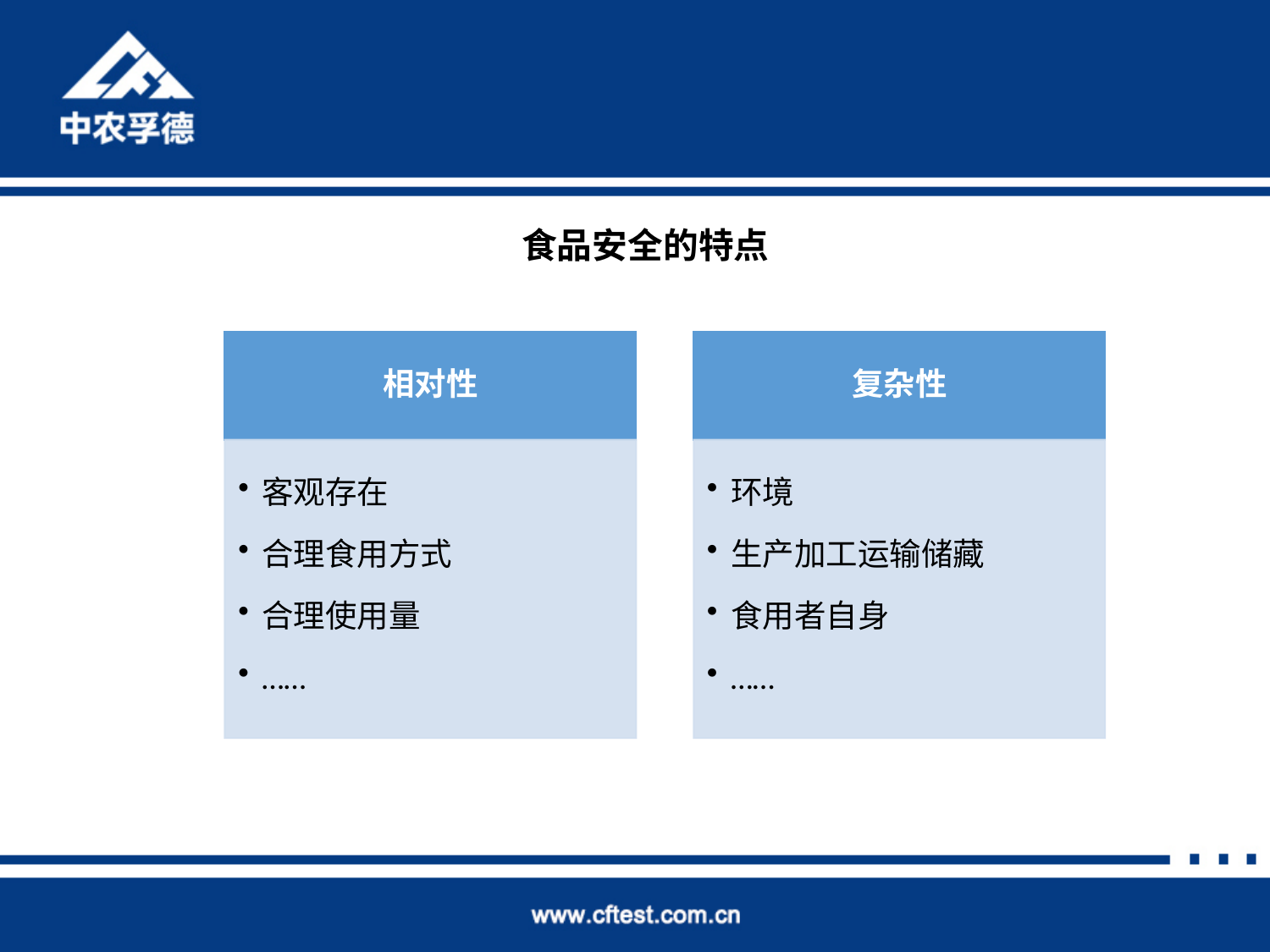

食品安全的特点
相对性
客观存在
合理食用方式
合理使用量
……
复杂性
环境
生产加工运输储藏
食用者自身
……